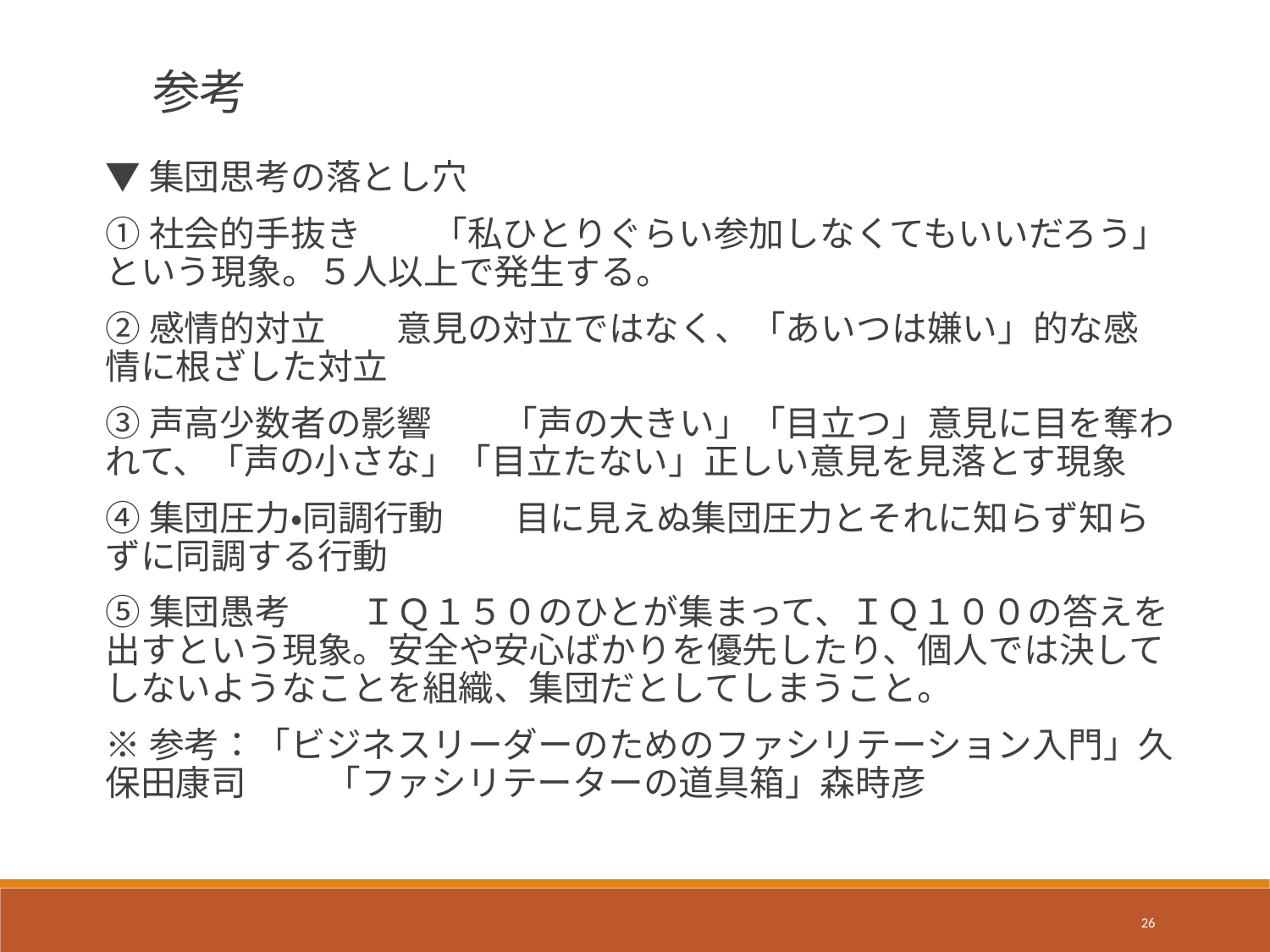

参考
▼集団思考の落とし穴
①社会的手抜き　　「私ひとりぐらい参加しなくてもいいだろう」という現象。５人以上で発生する。
②感情的対立　　意見の対立ではなく、「あいつは嫌い」的な感情に根ざした対立
③声高少数者の影響　　「声の大きい」「目立つ」意見に目を奪われて、「声の小さな」「目立たない」正しい意見を見落とす現象
④集団圧力・同調行動　　目に見えぬ集団圧力とそれに知らず知らずに同調する行動
⑤集団愚考　　ＩＱ１５０のひとが集まって、ＩＱ１００の答えを出すという現象。安全や安心ばかりを優先したり、個人では決してしないようなことを組織、集団だとしてしまうこと。
※参考：「ビジネスリーダーのためのファシリテーション入門」久保田康司　　 「ファシリテーターの道具箱」森時彦
26